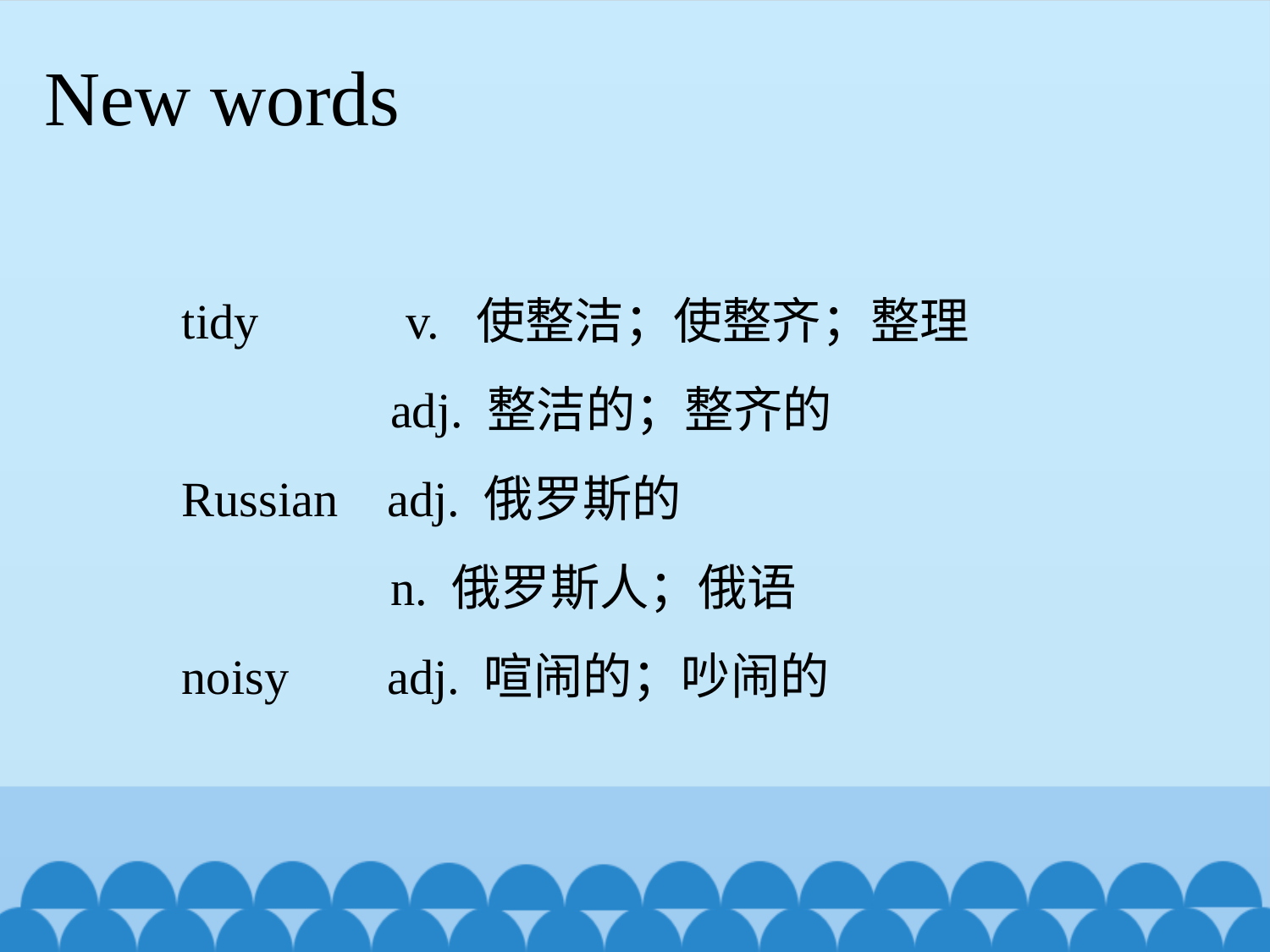

New words
tidy            v.  使整洁；使整齐；整理
                 adj. 整洁的；整齐的
Russian    adj. 俄罗斯的
                 n. 俄罗斯人；俄语
noisy        adj. 喧闹的；吵闹的